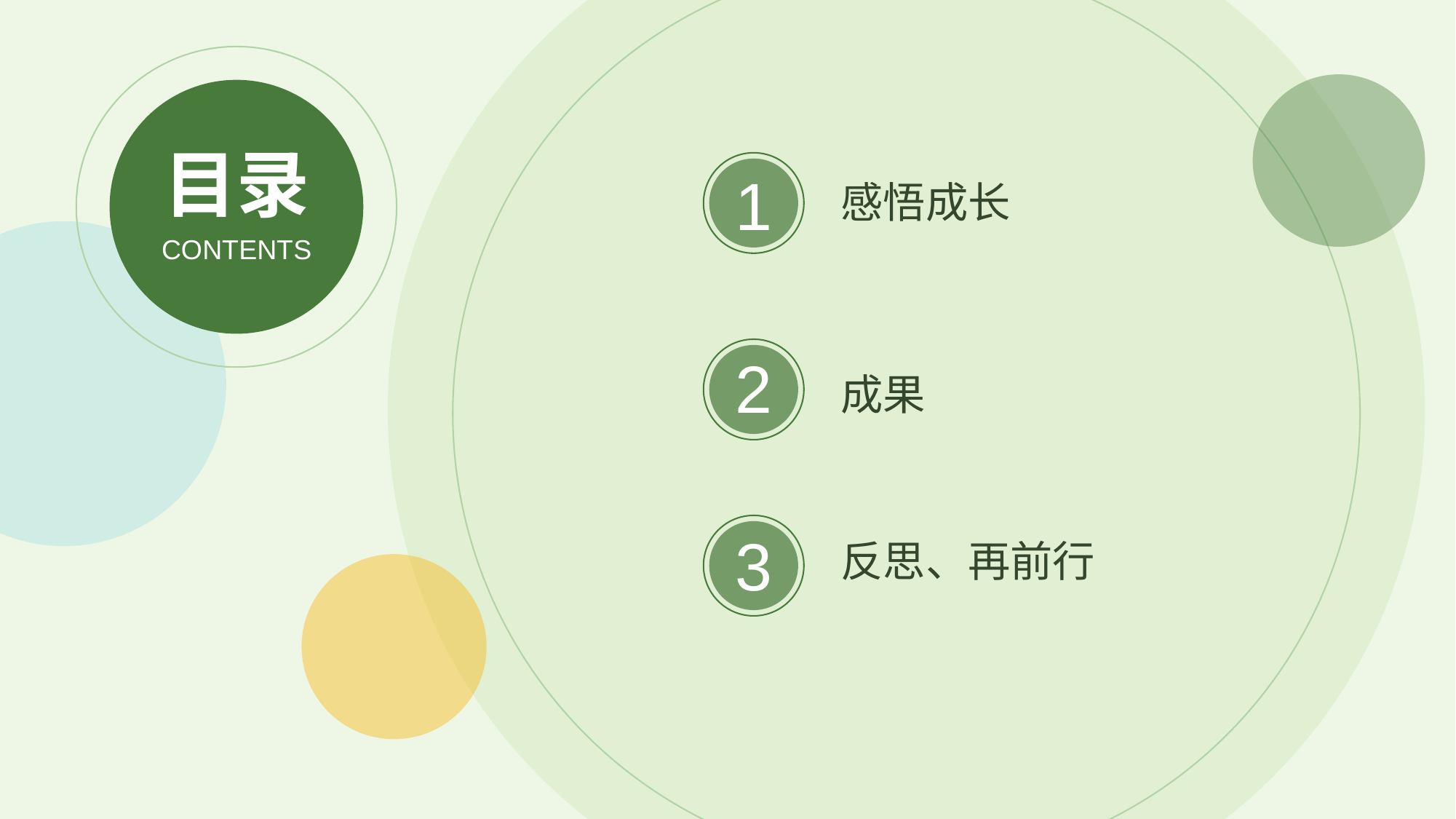

目录

1
感悟成长
CONTENTS

2
成果

3
反思、再前行